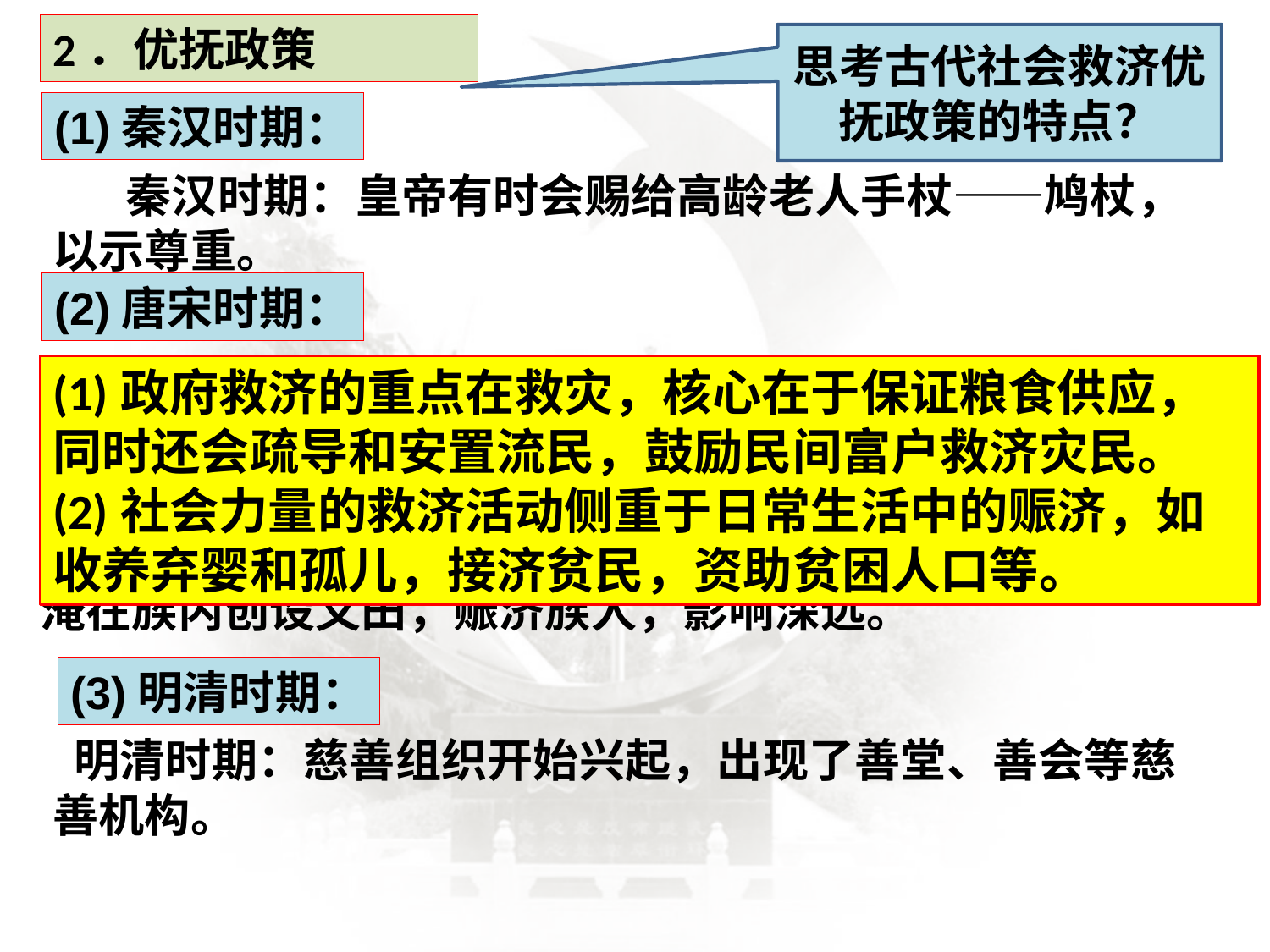

2．优抚政策
思考古代社会救济优抚政策的特点？
(1)秦汉时期：
      秦汉时期：皇帝有时会赐给高龄老人手杖——鸠杖，以示尊重。
(2)唐宋时期：
     ①唐朝及以后：政府设有收容贫老、孤儿和乞讨流浪人员的专门机构，如唐朝的养病坊、宋朝的福田院、元朝的众济院、明清的养济院。
②宋朝以后：宗族内部的救助活动逐渐兴起。北宋范仲淹在族内创设义田，赈济族人，影响深远。
(1)政府救济的重点在救灾，核心在于保证粮食供应，同时还会疏导和安置流民，鼓励民间富户救济灾民。
(2)社会力量的救济活动侧重于日常生活中的赈济，如收养弃婴和孤儿，接济贫民，资助贫困人口等。

(3)明清时期：
 明清时期：慈善组织开始兴起，出现了善堂、善会等慈善机构。